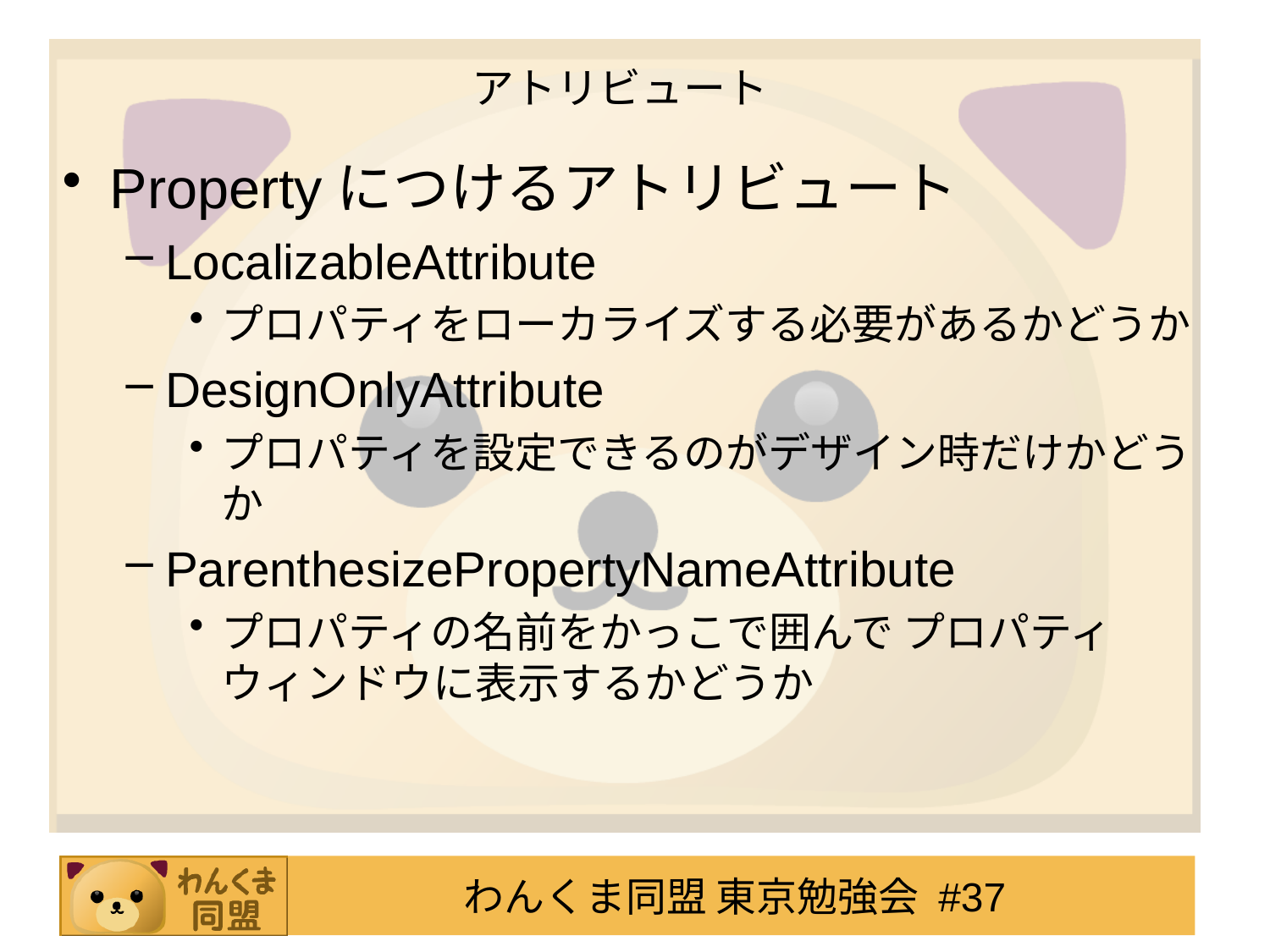

# アトリビュート
Propertyにつけるアトリビュート
LocalizableAttribute
プロパティをローカライズする必要があるかどうか
DesignOnlyAttribute
プロパティを設定できるのがデザイン時だけかどうか
ParenthesizePropertyNameAttribute
プロパティの名前をかっこで囲んで プロパティウィンドウに表示するかどうか